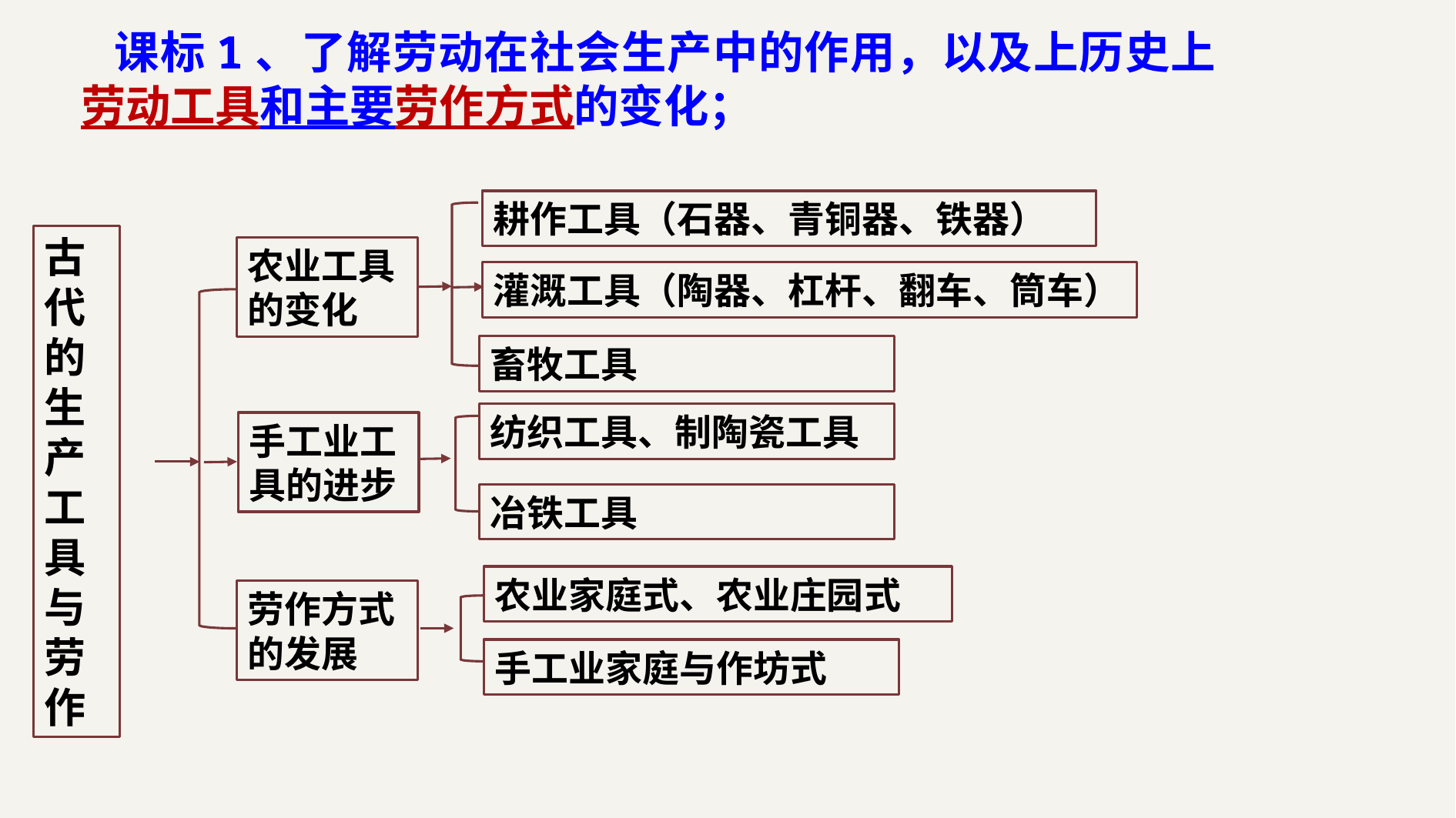

课标1、了解劳动在社会生产中的作用，以及上历史上劳动工具和主要劳作方式的变化；
耕作工具（石器、青铜器、铁器）

古代的生产工具与劳作
农业工具的变化
灌溉工具（陶器、杠杆、翻车、筒车）

畜牧工具
纺织工具、制陶瓷工具
手工业工具的进步

冶铁工具
农业家庭式、农业庄园式
劳作方式的发展

手工业家庭与作坊式